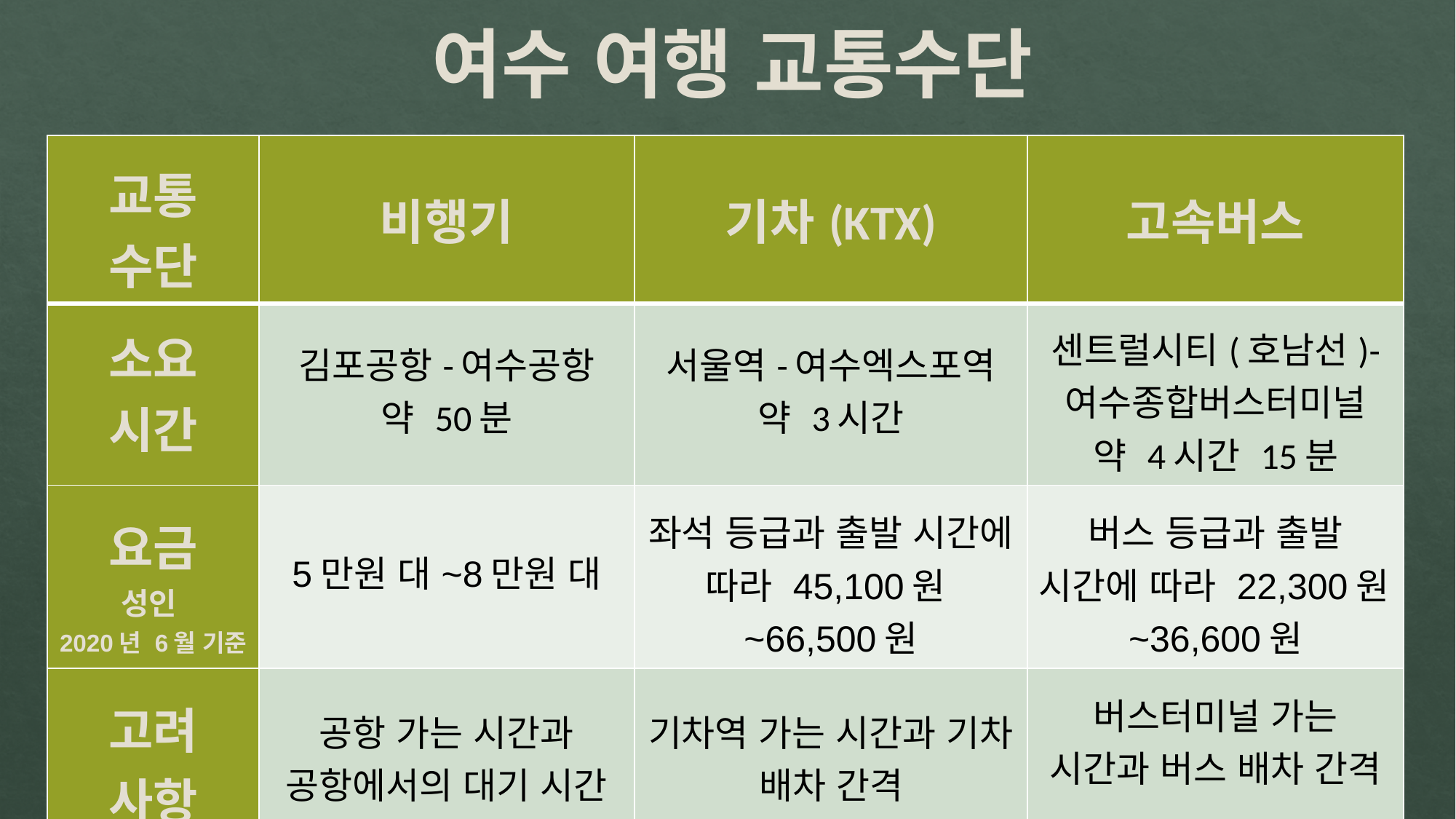

여수 여행 교통수단
| 교통 수단 | 비행기 | 기차(KTX) | 고속버스 |
| --- | --- | --- | --- |
| 소요 시간 | 김포공항-여수공항 약 50분 | 서울역-여수엑스포역 약 3시간 | 센트럴시티(호남선)- 여수종합버스터미널 약 4시간 15분 |
| 요금 성인 2020년 6월 기준 | 5만원 대~8만원 대 | 좌석 등급과 출발 시간에 따라 45,100원~66,500원 | 버스 등급과 출발 시간에 따라 22,300원~36,600원 |
| 고려 사항 | 공항 가는 시간과 공항에서의 대기 시간 | 기차역 가는 시간과 기차 배차 간격 | 버스터미널 가는 시간과 버스 배차 간격 |